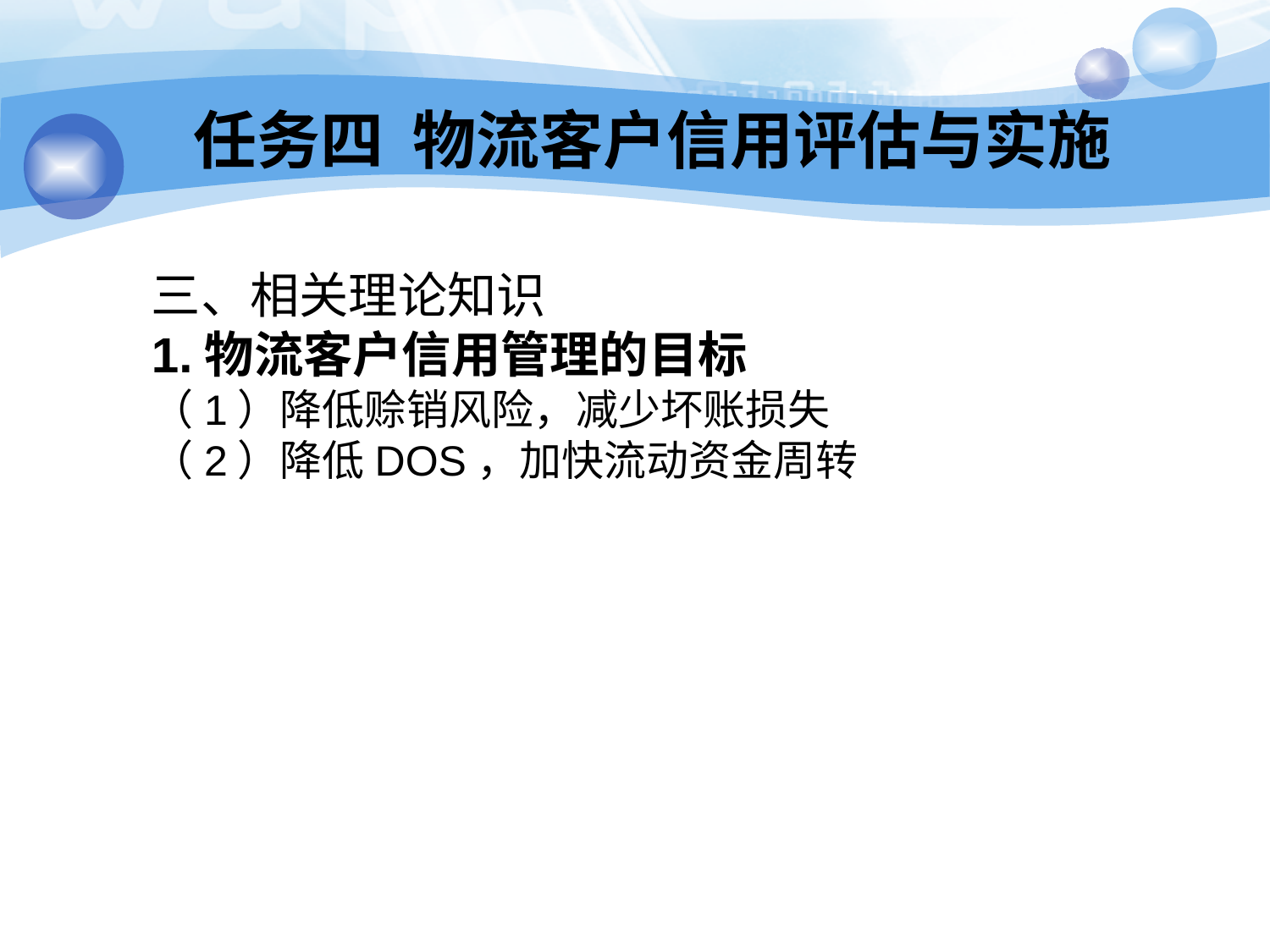

任务四  物流客户信用评估与实施
三、相关理论知识
1.物流客户信用管理的目标
（1）降低赊销风险，减少坏账损失
（2）降低DOS，加快流动资金周转